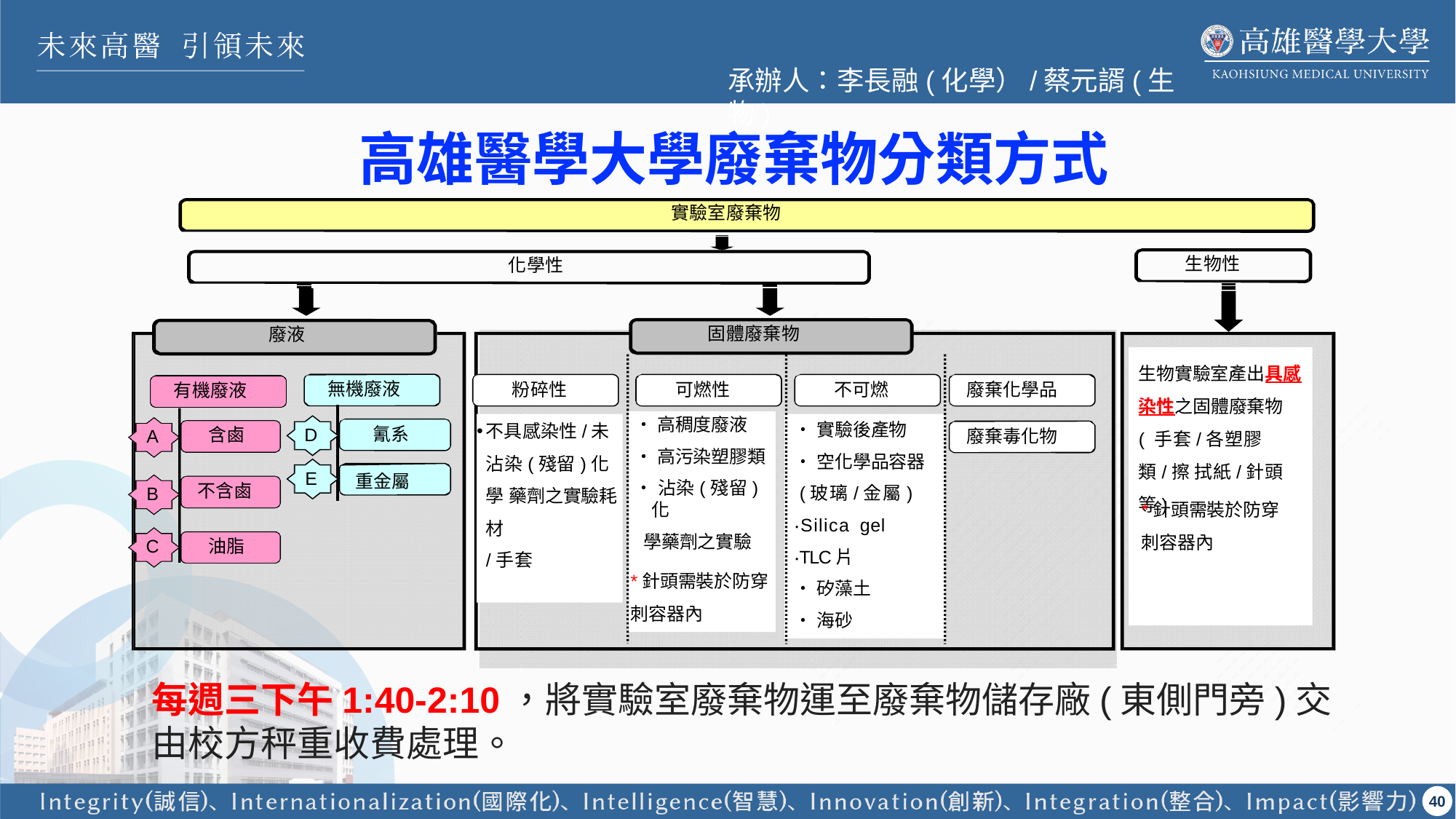

承辦人：李長融(化學）/蔡元諝(生物)
高雄醫學大學廢棄物分類方式

實驗室廢棄物

生物性
化學性

固體廢棄物
廢液

生物實驗室產出具感   染性之固體廢棄物( 手套/各塑膠類/擦 拭紙/針頭等)

無機廢液
粉碎性
可燃性
不可燃
廢棄化學品
有機廢液

‧高稠度廢液
‧高污染塑膠類
‧沾染(殘留)化
 學藥劑之實驗

‧實驗後產物
‧空化學品容器
 (玻璃/金屬)
‧Silica gel
‧TLC片
‧矽藻土
‧海砂

不具感染性/未
沾染(殘留)化學 藥劑之實驗耗材
/手套

氰系

D
含鹵
廢棄毒化物
A

E

重金屬

不含鹵

B
*針頭需裝於防穿刺容器內

耗材

油脂
C

*針頭需裝於防穿刺容器內

每週三下午1:40-2:10，將實驗室廢棄物運至廢棄物儲存廠(東側門旁)交由校方秤重收費處理。